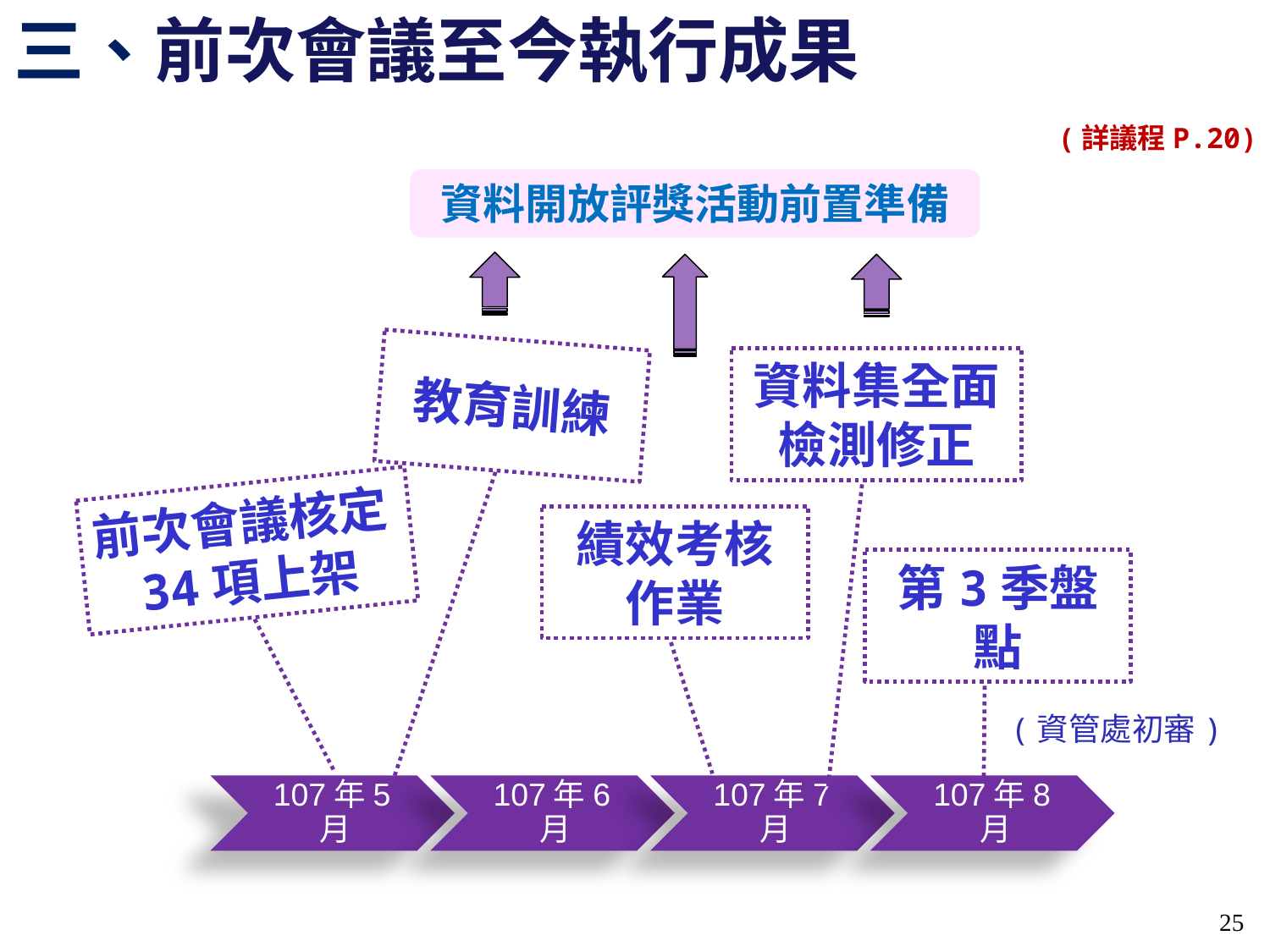

# 三、前次會議至今執行成果
(詳議程P.20)
資料開放評獎活動前置準備

教育訓練
資料集全面檢測修正
前次會議核定34項上架
績效考核作業
第3季盤點
(資管處初審)
107年5月
107年6月
107年7月
107年8月
25